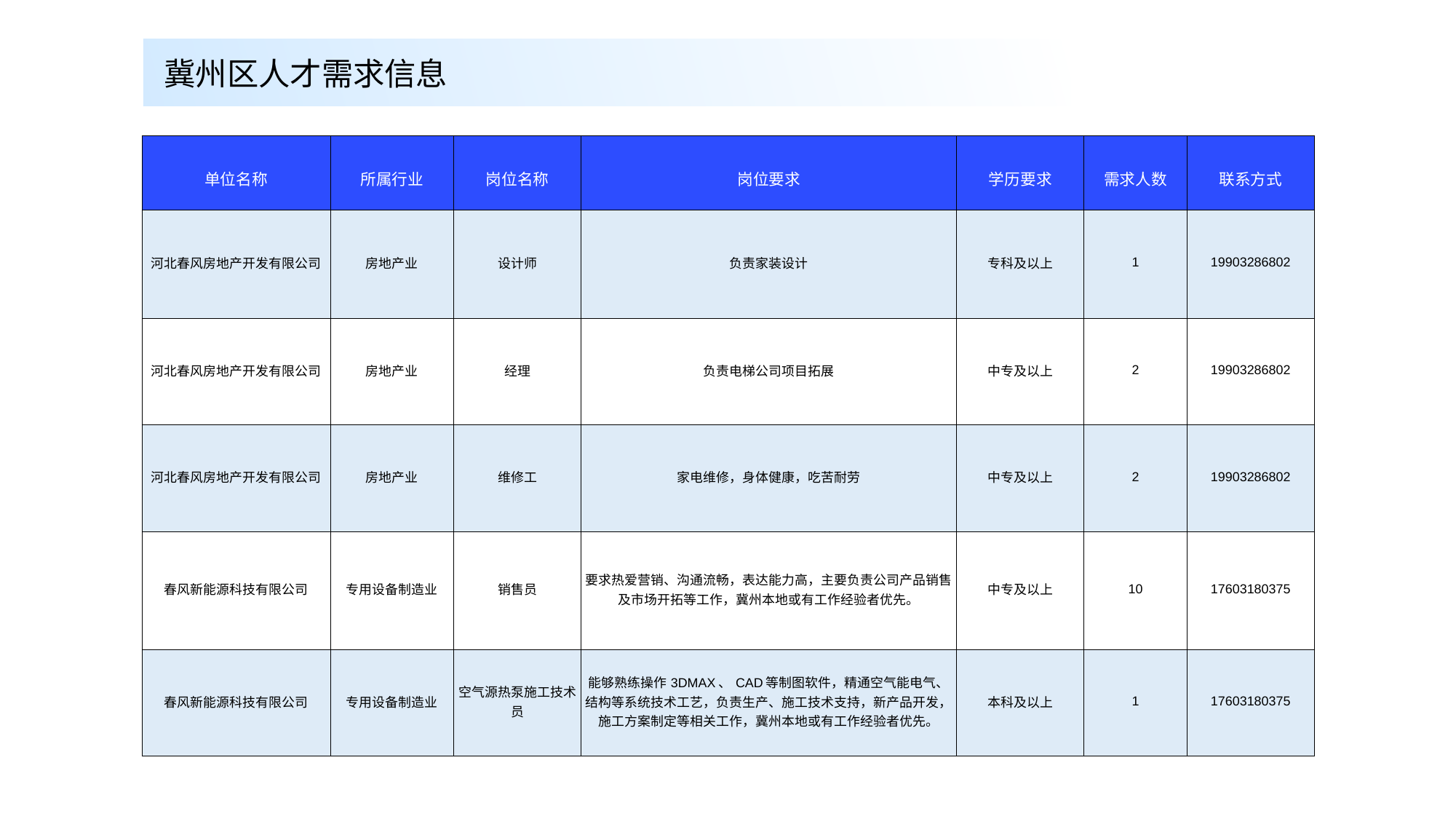

冀州区人才需求信息
| 单位名称 | 所属行业 | 岗位名称 | 岗位要求 | 学历要求 | 需求人数 | 联系方式 |
| --- | --- | --- | --- | --- | --- | --- |
| 河北春风房地产开发有限公司 | 房地产业 | 设计师 | 负责家装设计 | 专科及以上 | 1 | 19903286802 |
| 河北春风房地产开发有限公司 | 房地产业 | 经理 | 负责电梯公司项目拓展 | 中专及以上 | 2 | 19903286802 |
| 河北春风房地产开发有限公司 | 房地产业 | 维修工 | 家电维修，身体健康，吃苦耐劳 | 中专及以上 | 2 | 19903286802 |
| 春风新能源科技有限公司 | 专用设备制造业 | 销售员 | 要求热爱营销、沟通流畅，表达能力高，主要负责公司产品销售及市场开拓等工作，冀州本地或有工作经验者优先。 | 中专及以上 | 10 | 17603180375 |
| 春风新能源科技有限公司 | 专用设备制造业 | 空气源热泵施工技术员 | 能够熟练操作3DMAX、CAD等制图软件，精通空气能电气、结构等系统技术工艺，负责生产、施工技术支持，新产品开发，施工方案制定等相关工作，冀州本地或有工作经验者优先。 | 本科及以上 | 1 | 17603180375 |
14